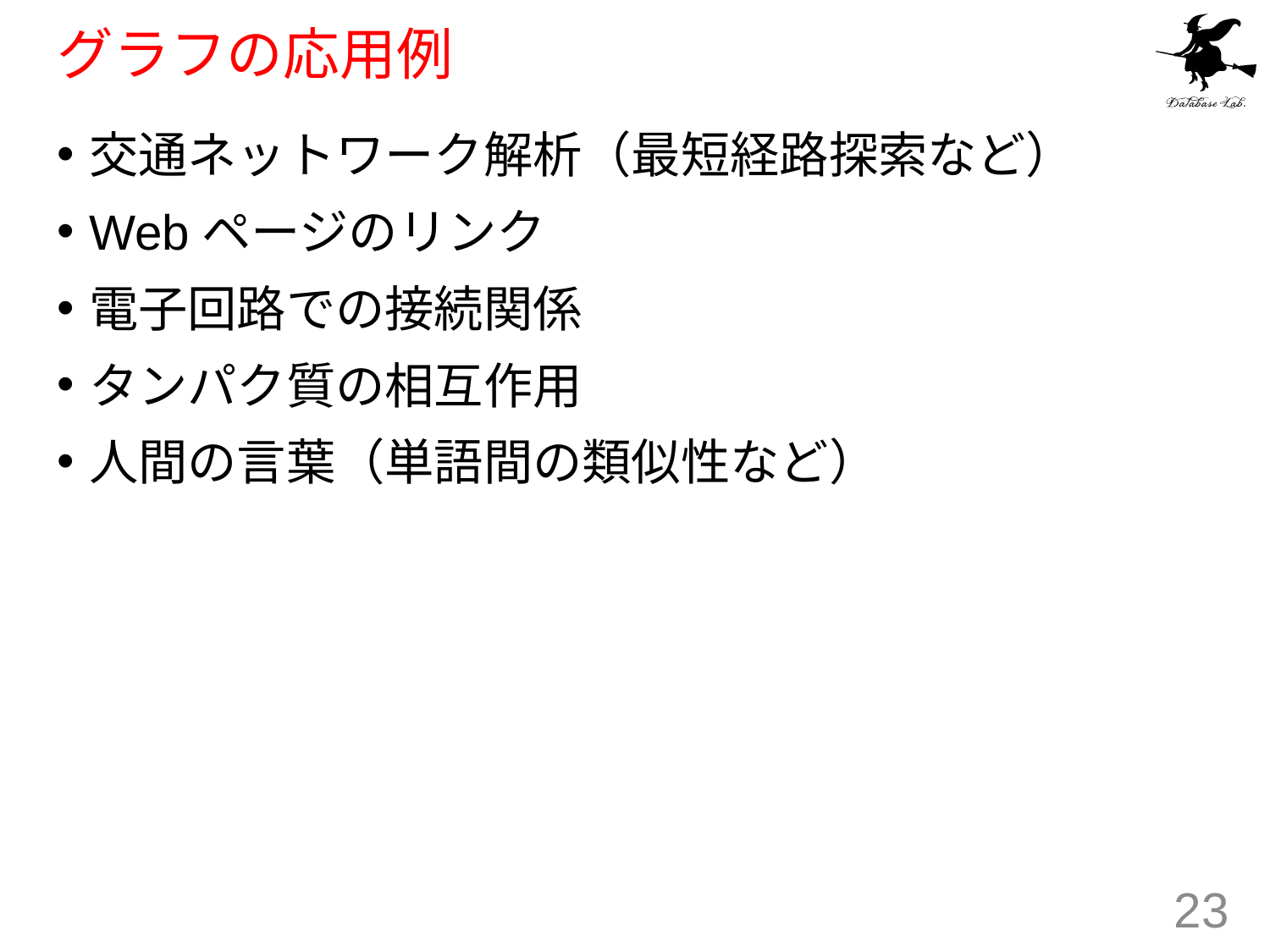

# グラフの応用例
交通ネットワーク解析（最短経路探索など）
Webページのリンク
電子回路での接続関係
タンパク質の相互作用
人間の言葉（単語間の類似性など）

23